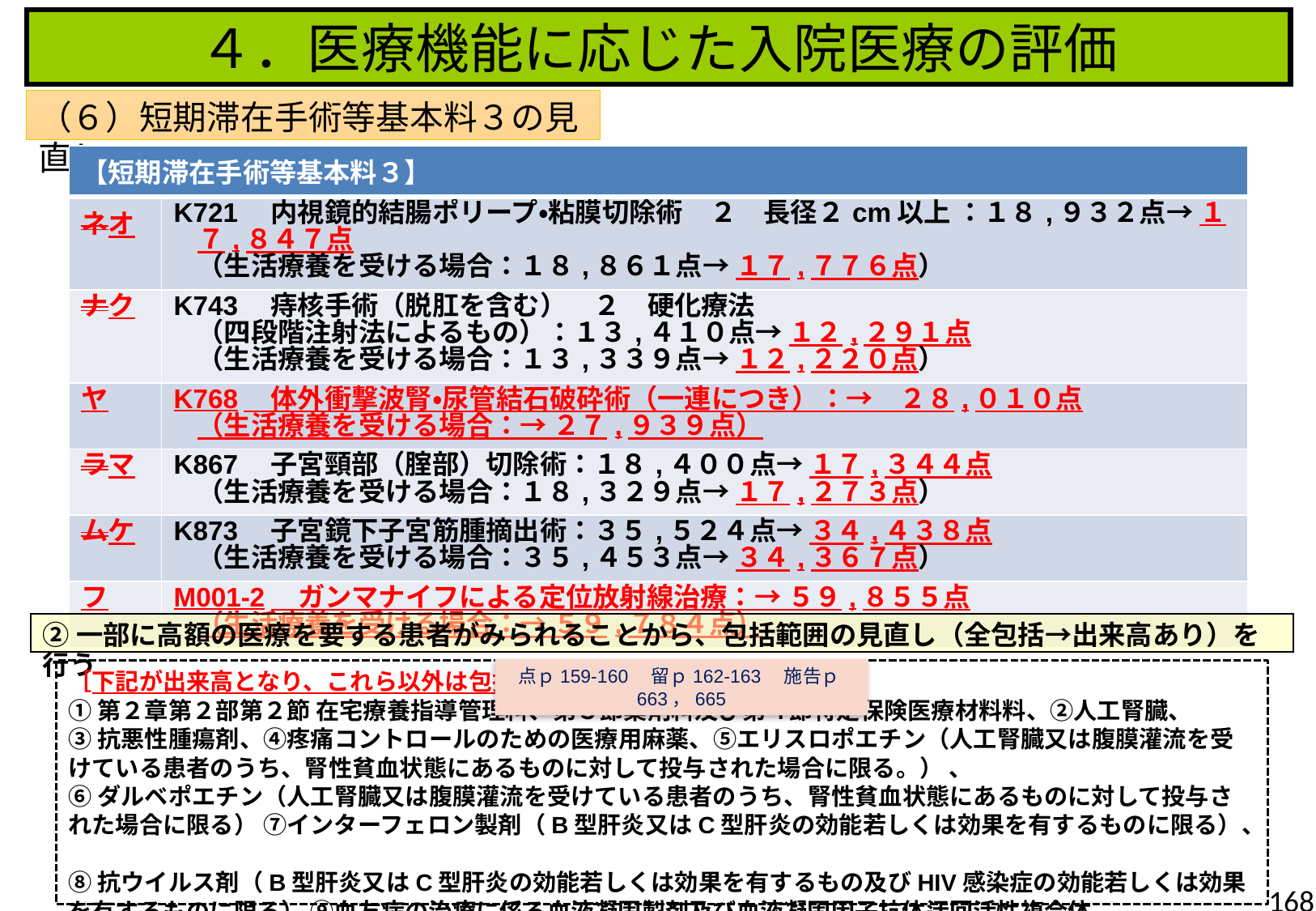

４．医療機能に応じた入院医療の評価
（６）短期滞在手術等基本料３の見直し
| 【短期滞在手術等基本料３】 |  |
| --- | --- |
| ネオ | K721　内視鏡的結腸ポリープ・粘膜切除術　２　長径２cm以上 ：１８,９３２点→ １７,８４７点 （生活療養を受ける場合：１８,８６１点→ １７,７７６点） |
| ナク | K743　痔核手術（脱肛を含む）　２　硬化療法 （四段階注射法によるもの）：１３,４１０点→ １２,２９１点 （生活療養を受ける場合：１３,３３９点→ １２,２２０点） |
| ヤ | K768　体外衝撃波腎・尿管結石破砕術（一連につき）：→　２８,０１０点 （生活療養を受ける場合：→ ２７,９３９点） |
| ラマ | K867　子宮頸部（腟部）切除術：１８,４００点→ １７,３４４点 （生活療養を受ける場合：１８,３２９点→ １７,２７３点） |
| ムケ | K873　子宮鏡下子宮筋腫摘出術：３５,５２４点→ ３４,４３８点 （生活療養を受ける場合：３５,４５３点→ ３４,３６７点） |
| フ | M001-2　ガンマナイフによる定位放射線治療：→ ５９,８５５点 （生活療養を受ける場合：→ ５９,７８４点） |
②一部に高額の医療を要する患者がみられることから、包括範囲の見直し（全包括→出来高あり）を行う
点ｐ159-160　留ｐ162-163　施告ｐ663，665
［下記が出来高となり、これら以外は包括］
①第２章第２部第２節 在宅療養指導管理料、第３節薬剤料及び第４節特定保険医療材料料、②人工腎臓、
③抗悪性腫瘍剤、④疼痛コントロールのための医療用麻薬、⑤エリスロポエチン（人工腎臓又は腹膜灌流を受けている患者のうち、腎性貧血状態にあるものに対して投与された場合に限る。） 、
⑥ダルベポエチン（人工腎臓又は腹膜灌流を受けている患者のうち、腎性貧血状態にあるものに対して投与された場合に限る） ⑦インターフェロン製剤（B型肝炎又はC型肝炎の効能若しくは効果を有するものに限る）、
⑧抗ウイルス剤（B型肝炎又はC型肝炎の効能若しくは効果を有するもの及びHIV感染症の効能若しくは効果を有するものに限る） ⑨血友病の治療に係る血液凝固製剤及び血液凝固因子抗体迂回活性複合体
168